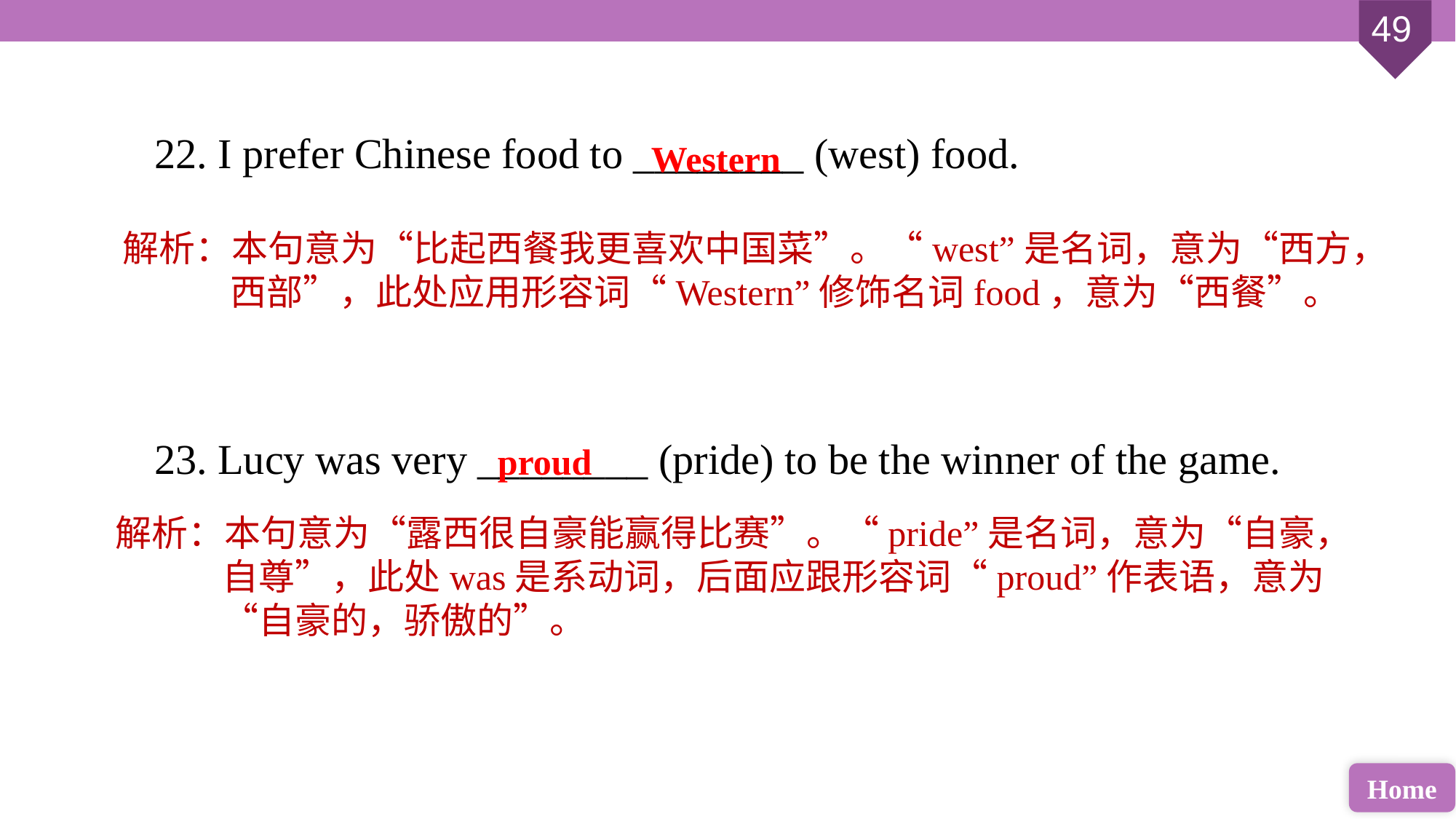

22. I prefer Chinese food to ________ (west) food.

23. Lucy was very ________ (pride) to be the winner of the game.
Western
解析：本句意为“比起西餐我更喜欢中国菜”。“west”是名词，意为“西方，西部”，此处应用形容词“Western”修饰名词food，意为“西餐”。
proud
解析：本句意为“露西很自豪能赢得比赛”。“pride”是名词，意为“自豪，自尊”，此处was是系动词，后面应跟形容词“proud”作表语，意为“自豪的，骄傲的”。